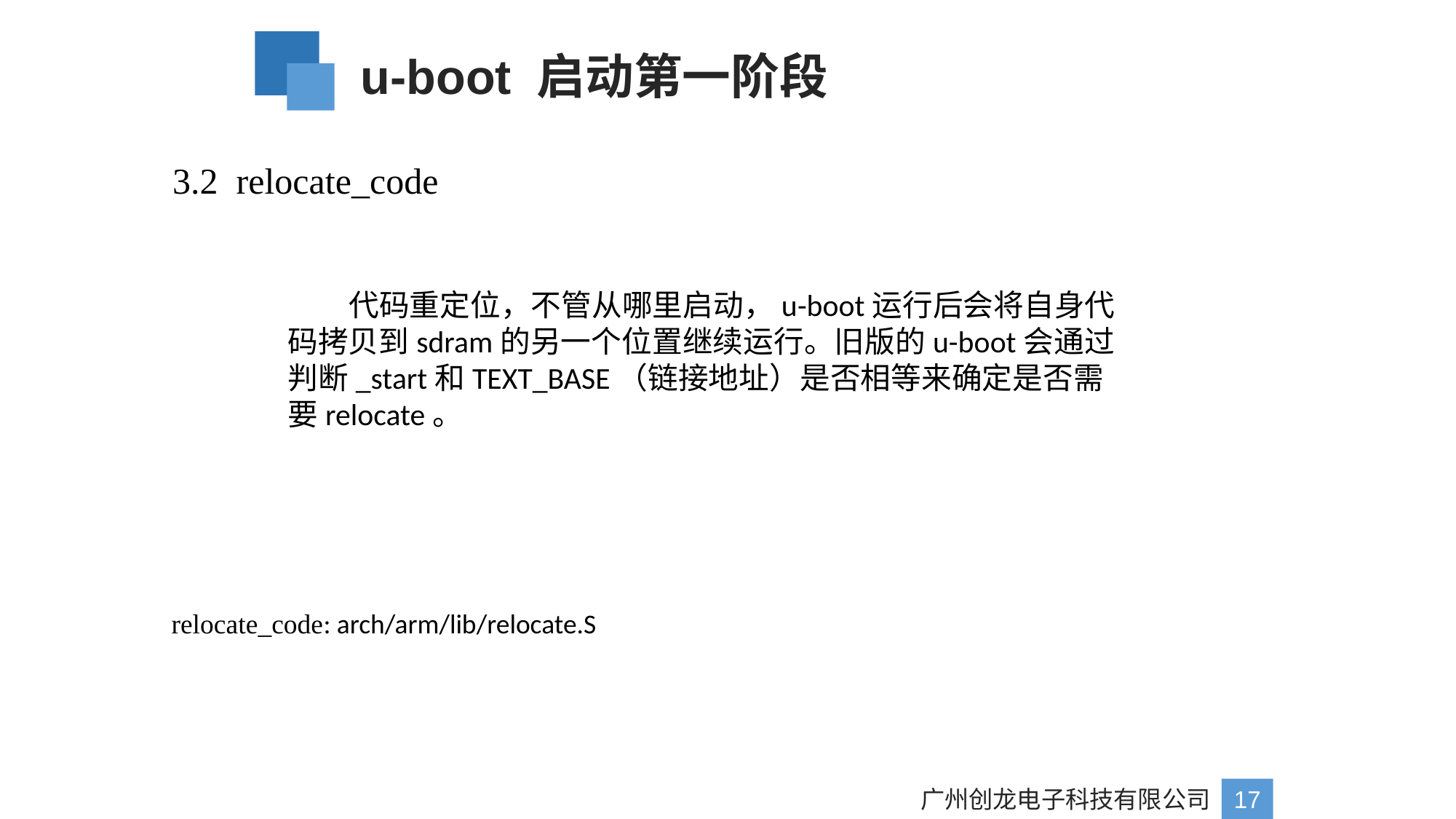

u-boot 启动第一阶段
3.2  relocate_code
        代码重定位，不管从哪里启动，u-boot运行后会将自身代码拷贝到sdram的另一个位置继续运行。旧版的u-boot会通过判断_start和TEXT_BASE（链接地址）是否相等来确定是否需要relocate。

relocate_code: arch/arm/lib/relocate.S
广州创龙电子科技有限公司
17